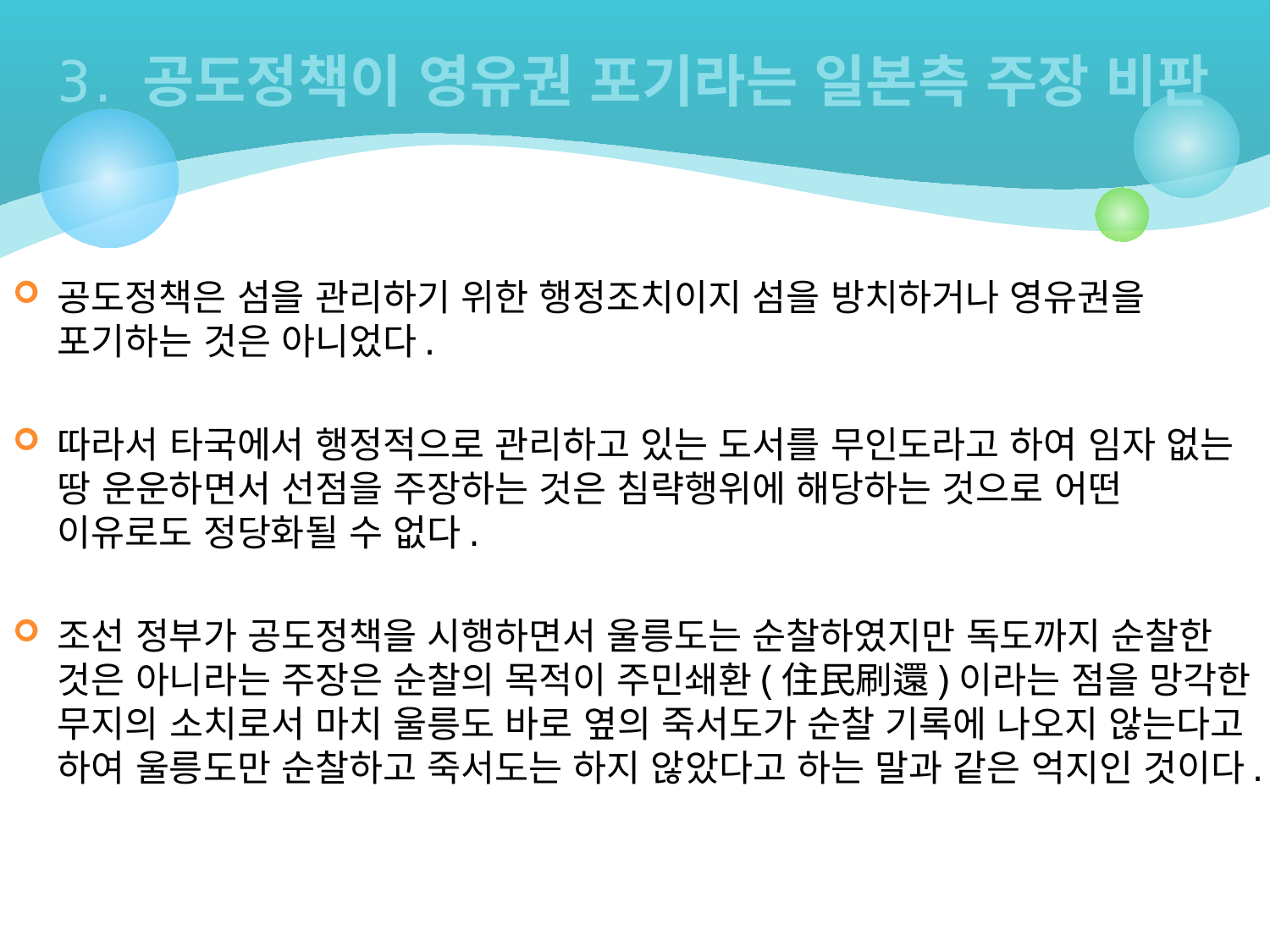

# 3. 공도정책이 영유권 포기라는 일본측 주장 비판
공도정책은 섬을 관리하기 위한 행정조치이지 섬을 방치하거나 영유권을 포기하는 것은 아니었다.

따라서 타국에서 행정적으로 관리하고 있는 도서를 무인도라고 하여 임자 없는 땅 운운하면서 선점을 주장하는 것은 침략행위에 해당하는 것으로 어떤 이유로도 정당화될 수 없다.

조선 정부가 공도정책을 시행하면서 울릉도는 순찰하였지만 독도까지 순찰한 것은 아니라는 주장은 순찰의 목적이 주민쇄환(住民刷還)이라는 점을 망각한 무지의 소치로서 마치 울릉도 바로 옆의 죽서도가 순찰 기록에 나오지 않는다고 하여 울릉도만 순찰하고 죽서도는 하지 않았다고 하는 말과 같은 억지인 것이다.